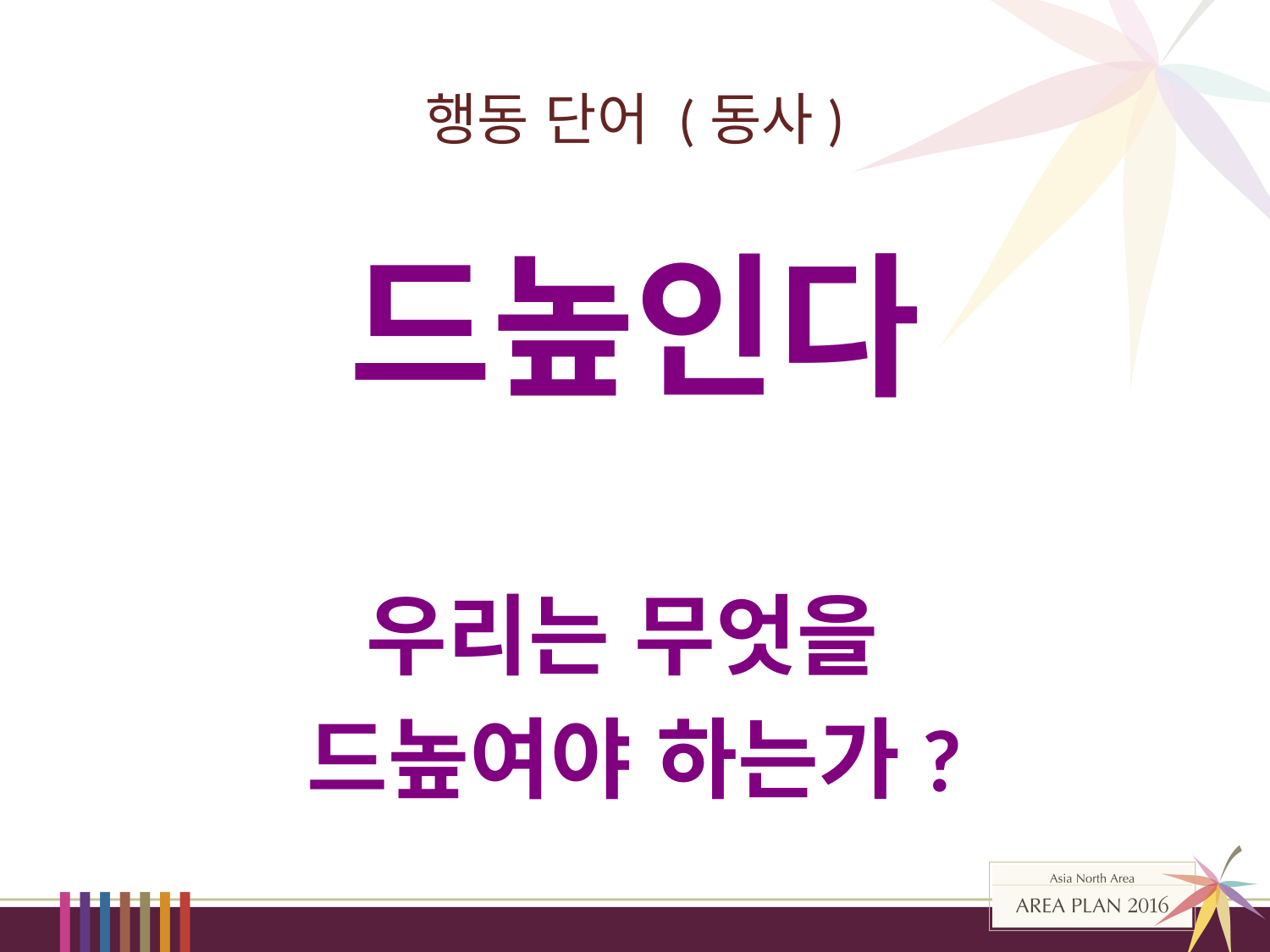

# 행동 단어 (동사)
드높인다

우리는 무엇을
드높여야 하는가?